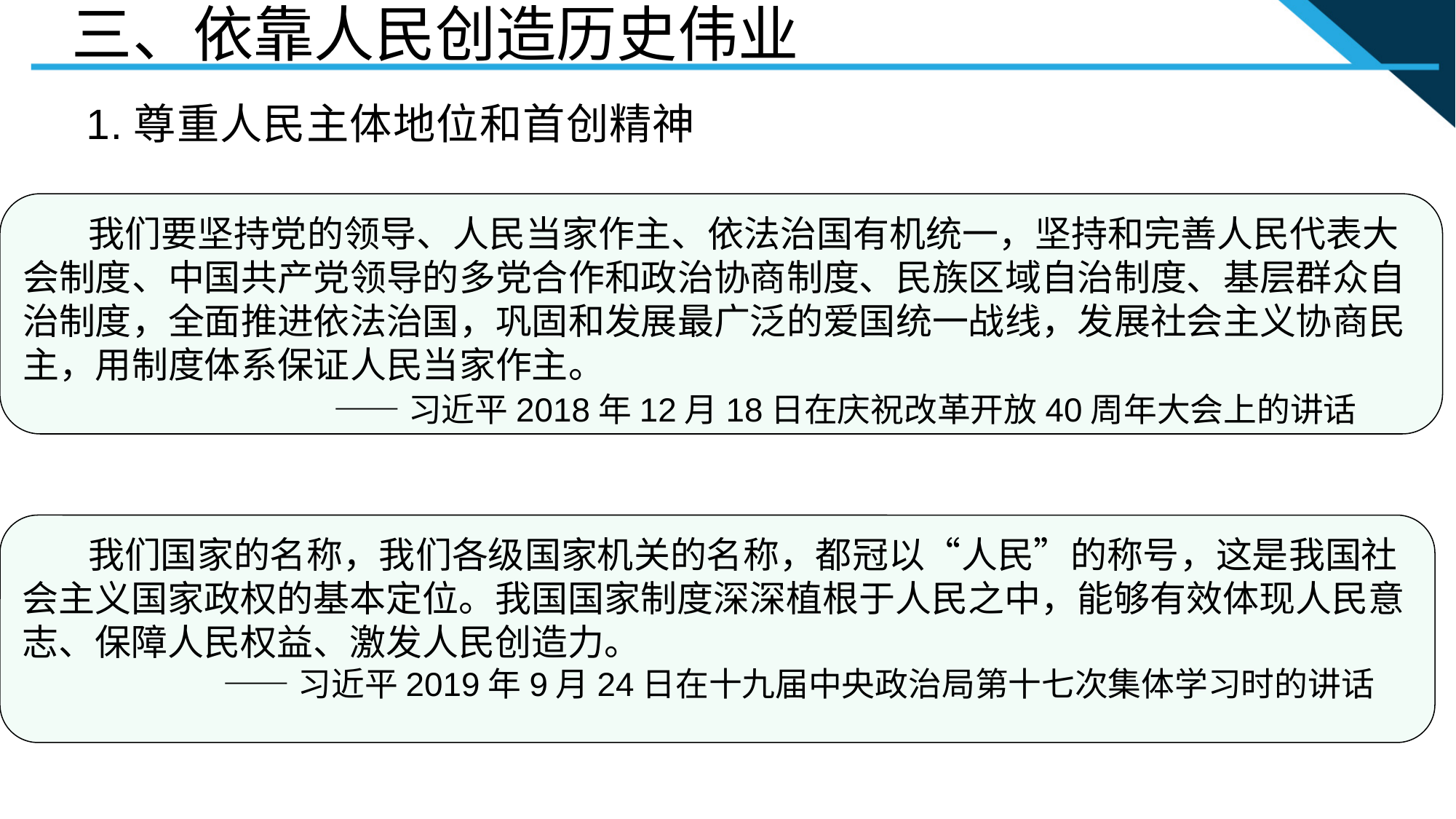

三、依靠人民创造历史伟业
    1.尊重人民主体地位和首创精神
       我们要坚持党的领导、人民当家作主、依法治国有机统一，坚持和完善人民代表大会制度、中国共产党领导的多党合作和政治协商制度、民族区域自治制度、基层群众自治制度，全面推进依法治国，巩固和发展最广泛的爱国统一战线，发展社会主义协商民主，用制度体系保证人民当家作主。
                                      ——习近平2018年12月18日在庆祝改革开放40周年大会上的讲话
       我们国家的名称，我们各级国家机关的名称，都冠以“人民”的称号，这是我国社会主义国家政权的基本定位。我国国家制度深深植根于人民之中，能够有效体现人民意志、保障人民权益、激发人民创造力。
                           ——习近平2019年9月24日在十九届中央政治局第十七次集体学习时的讲话